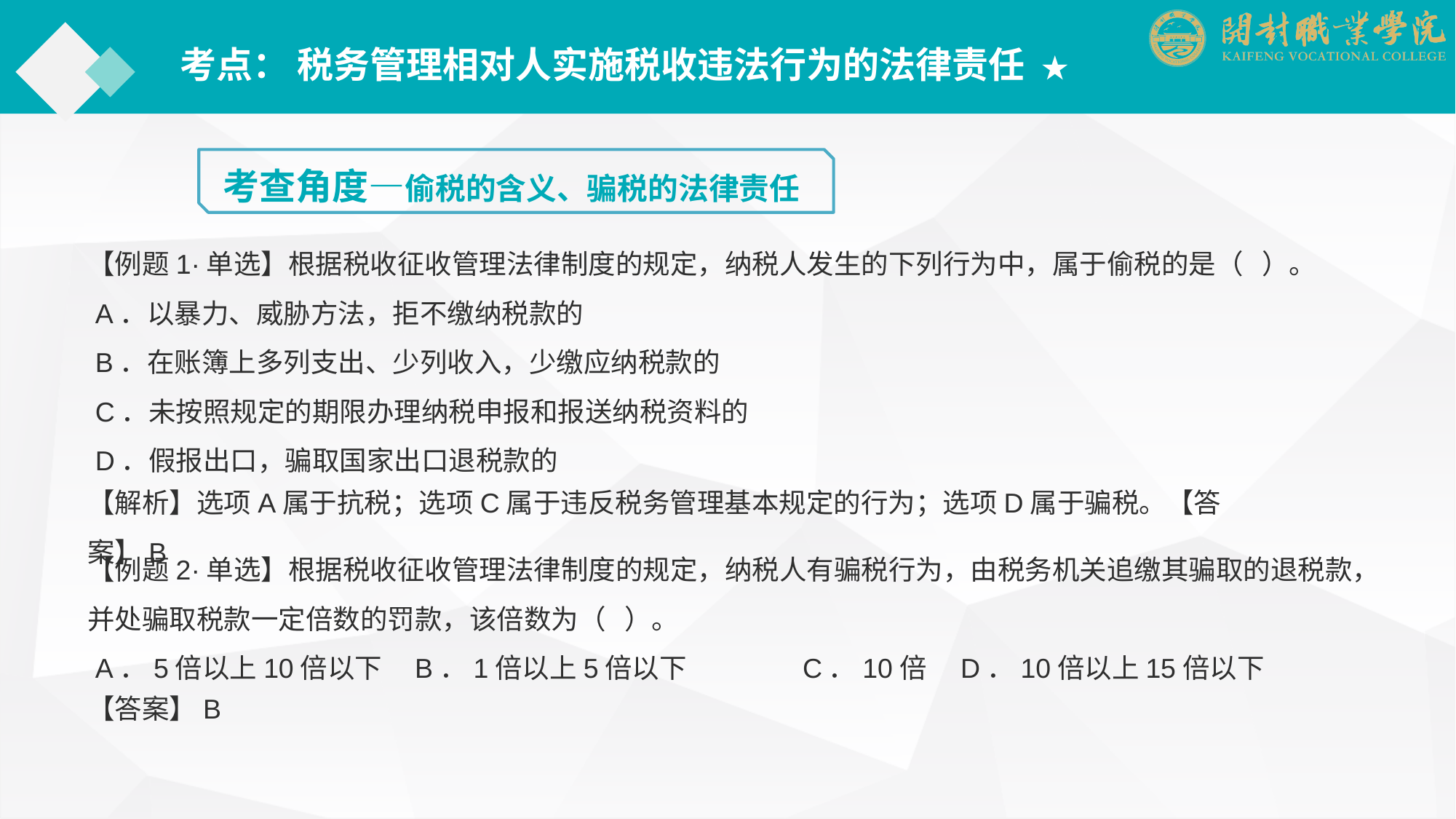

考点： 税务管理相对人实施税收违法行为的法律责任  ★
考查角度—偷税的含义、骗税的法律责任

【例题1·单选】根据税收征收管理法律制度的规定，纳税人发生的下列行为中，属于偷税的是（   ）。
 A．以暴力、威胁方法，拒不缴纳税款的
 B．在账簿上多列支出、少列收入，少缴应纳税款的
 C．未按照规定的期限办理纳税申报和报送纳税资料的
 D．假报出口，骗取国家出口退税款的
【解析】选项A属于抗税；选项C属于违反税务管理基本规定的行为；选项D属于骗税。【答案】B
【例题2·单选】根据税收征收管理法律制度的规定，纳税人有骗税行为，由税务机关追缴其骗取的退税款，并处骗取税款一定倍数的罚款，该倍数为（   ）。
 A．5倍以上10倍以下	B．1倍以上5倍以下　　　　C．10倍	D．10倍以上15倍以下
【答案】B